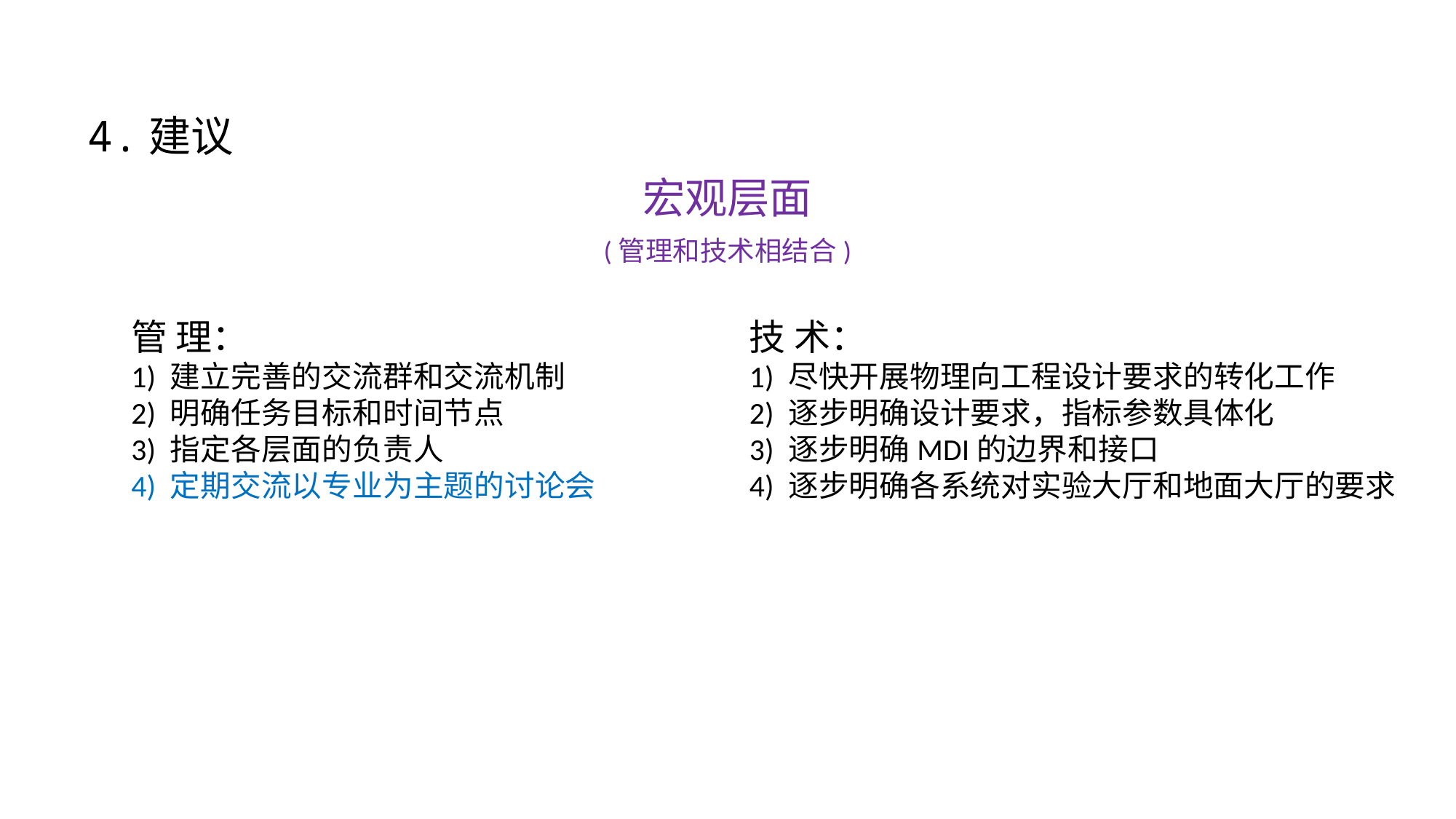

4.建议
宏观层面
(管理和技术相结合)
管 理：
1) 建立完善的交流群和交流机制
2) 明确任务目标和时间节点
3) 指定各层面的负责人
4) 定期交流以专业为主题的讨论会
技 术：
1) 尽快开展物理向工程设计要求的转化工作
2) 逐步明确设计要求，指标参数具体化
3) 逐步明确MDI的边界和接口
4) 逐步明确各系统对实验大厅和地面大厅的要求